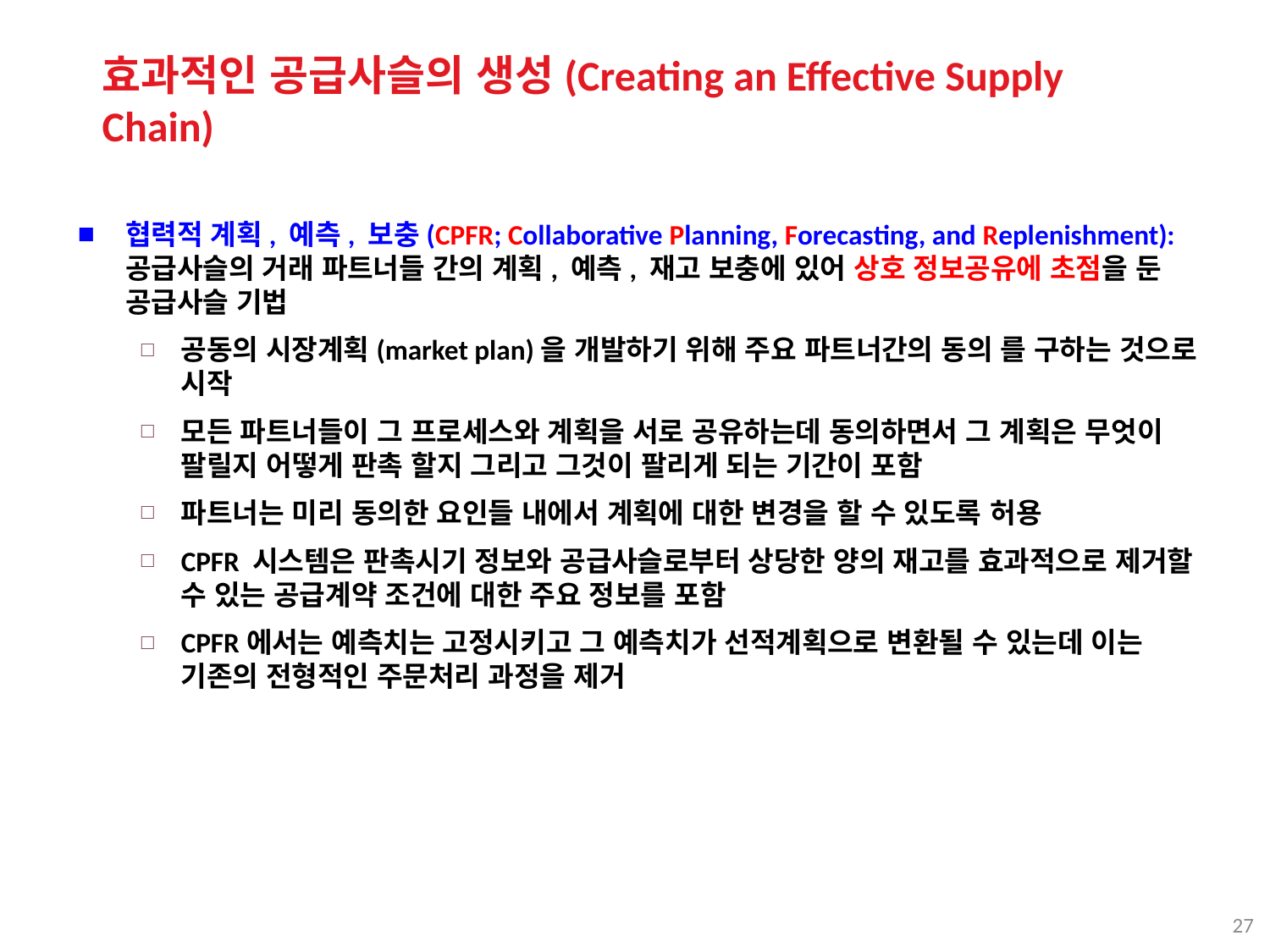

효과적인 공급사슬의 생성(Creating an Effective Supply Chain)
협력적 계획, 예측, 보충(CPFR; Collaborative Planning, Forecasting, and Replenishment): 공급사슬의 거래 파트너들 간의 계획, 예측, 재고 보충에 있어 상호 정보공유에 초점을 둔 공급사슬 기법
공동의 시장계획(market plan)을 개발하기 위해 주요 파트너간의 동의 를 구하는 것으로 시작
모든 파트너들이 그 프로세스와 계획을 서로 공유하는데 동의하면서 그 계획은 무엇이 팔릴지 어떻게 판촉 할지 그리고 그것이 팔리게 되는 기간이 포함
파트너는 미리 동의한 요인들 내에서 계획에 대한 변경을 할 수 있도록 허용
CPFR 시스템은 판촉시기 정보와 공급사슬로부터 상당한 양의 재고를 효과적으로 제거할 수 있는 공급계약 조건에 대한 주요 정보를 포함
CPFR에서는 예측치는 고정시키고 그 예측치가 선적계획으로 변환될 수 있는데 이는 기존의 전형적인 주문처리 과정을 제거

27